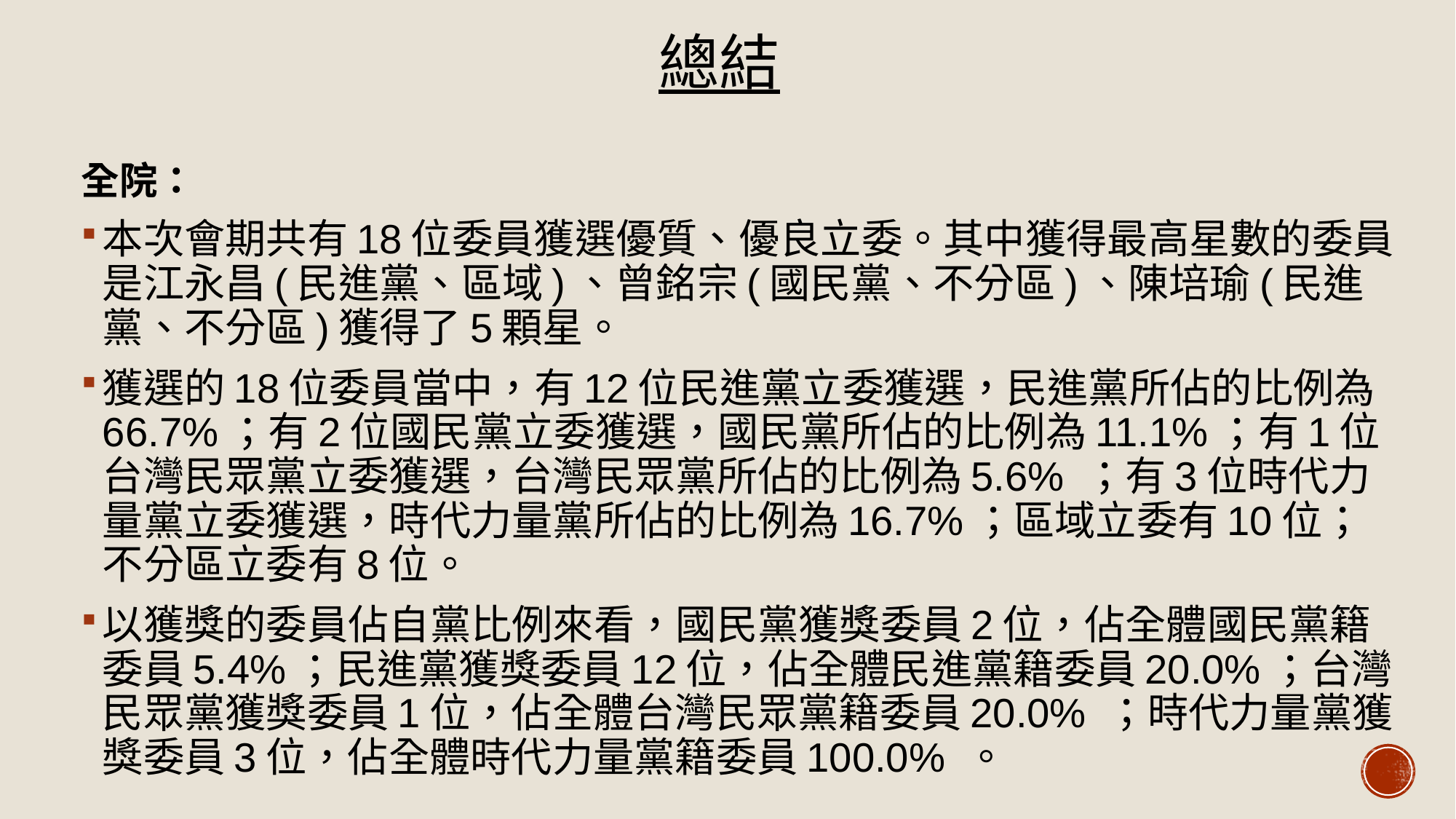

# 總結
全院：
本次會期共有18位委員獲選優質、優良立委。其中獲得最高星數的委員是江永昌(民進黨、區域)、曾銘宗(國民黨、不分區)、陳培瑜(民進黨、不分區)獲得了5顆星。
獲選的18位委員當中，有12位民進黨立委獲選，民進黨所佔的比例為66.7%；有2位國民黨立委獲選，國民黨所佔的比例為11.1%；有1位台灣民眾黨立委獲選，台灣民眾黨所佔的比例為5.6% ；有3位時代力量黨立委獲選，時代力量黨所佔的比例為16.7%；區域立委有10位；不分區立委有8位。
以獲獎的委員佔自黨比例來看，國民黨獲獎委員2位，佔全體國民黨籍委員5.4%；民進黨獲獎委員12位，佔全體民進黨籍委員20.0%；台灣民眾黨獲獎委員1位，佔全體台灣民眾黨籍委員20.0% ；時代力量黨獲獎委員3位，佔全體時代力量黨籍委員100.0% 。